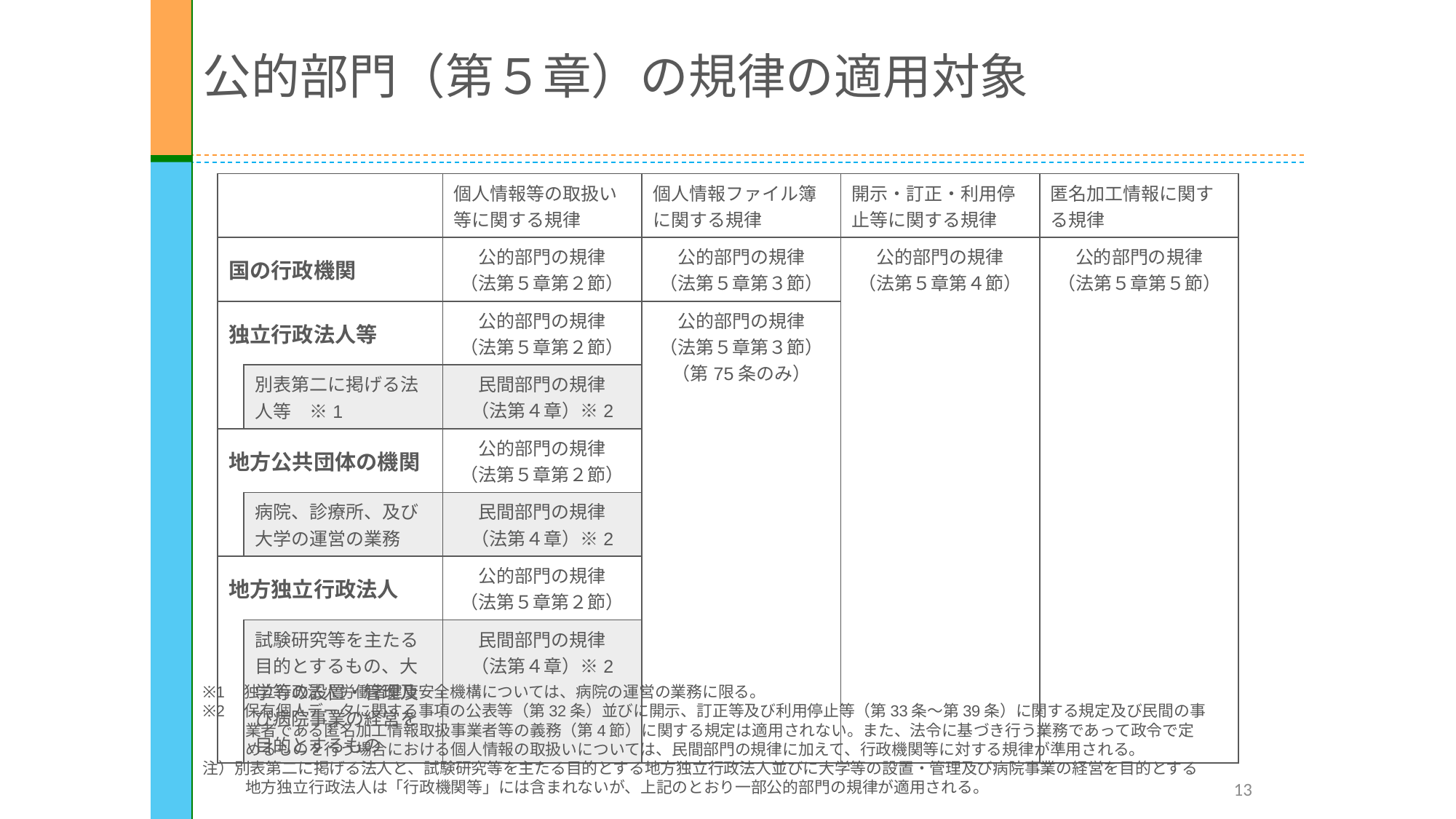

# 公的部門（第５章）の規律の適用対象

|  |  | 個人情報等の取扱い等に関する規律 | 個人情報ファイル簿に関する規律 | 開示・訂正・利用停止等に関する規律 | 匿名加工情報に関する規律 |
| --- | --- | --- | --- | --- | --- |
| 国の行政機関 |  | 公的部門の規律 （法第５章第２節） | 公的部門の規律 （法第５章第３節） | 公的部門の規律 （法第５章第４節） | 公的部門の規律 （法第５章第５節） |
| 独立行政法人等 |  | 公的部門の規律 （法第５章第２節） | 公的部門の規律 （法第５章第３節） （第75条のみ） |  |  |
|  | 別表第二に掲げる法人等　※1 | 民間部門の規律 （法第４章）※2 |  |  |  |
| 地方公共団体の機関 |  | 公的部門の規律 （法第５章第２節） |  |  |  |
|  | 病院、診療所、及び大学の運営の業務 | 民間部門の規律 （法第４章）※2 |  |  |  |
| 地方独立行政法人 |  | 公的部門の規律 （法第５章第２節） |  |  |  |
|  | 試験研究等を主たる目的とするもの、大学等の設置・管理及び病院事業の経営を目的とするもの | 民間部門の規律 （法第４章）※2 |  |  |  |
※1　独立行政法人労働者健康安全機構については、病院の運営の業務に限る。
※2　保有個人データに関する事項の公表等（第32条）並びに開示、訂正等及び利用停止等（第33条～第39条）に関する規定及び民間の事業者である匿名加工情報取扱事業者等の義務（第4節）に関する規定は適用されない。また、法令に基づき行う業務であって政令で定めるものを行う場合における個人情報の取扱いについては、民間部門の規律に加えて、行政機関等に対する規律が準用される。
注）別表第二に掲げる法人と、試験研究等を主たる目的とする地方独立行政法人並びに大学等の設置・管理及び病院事業の経営を目的とする地方独立行政法人は「行政機関等」には含まれないが、上記のとおり一部公的部門の規律が適用される。
13